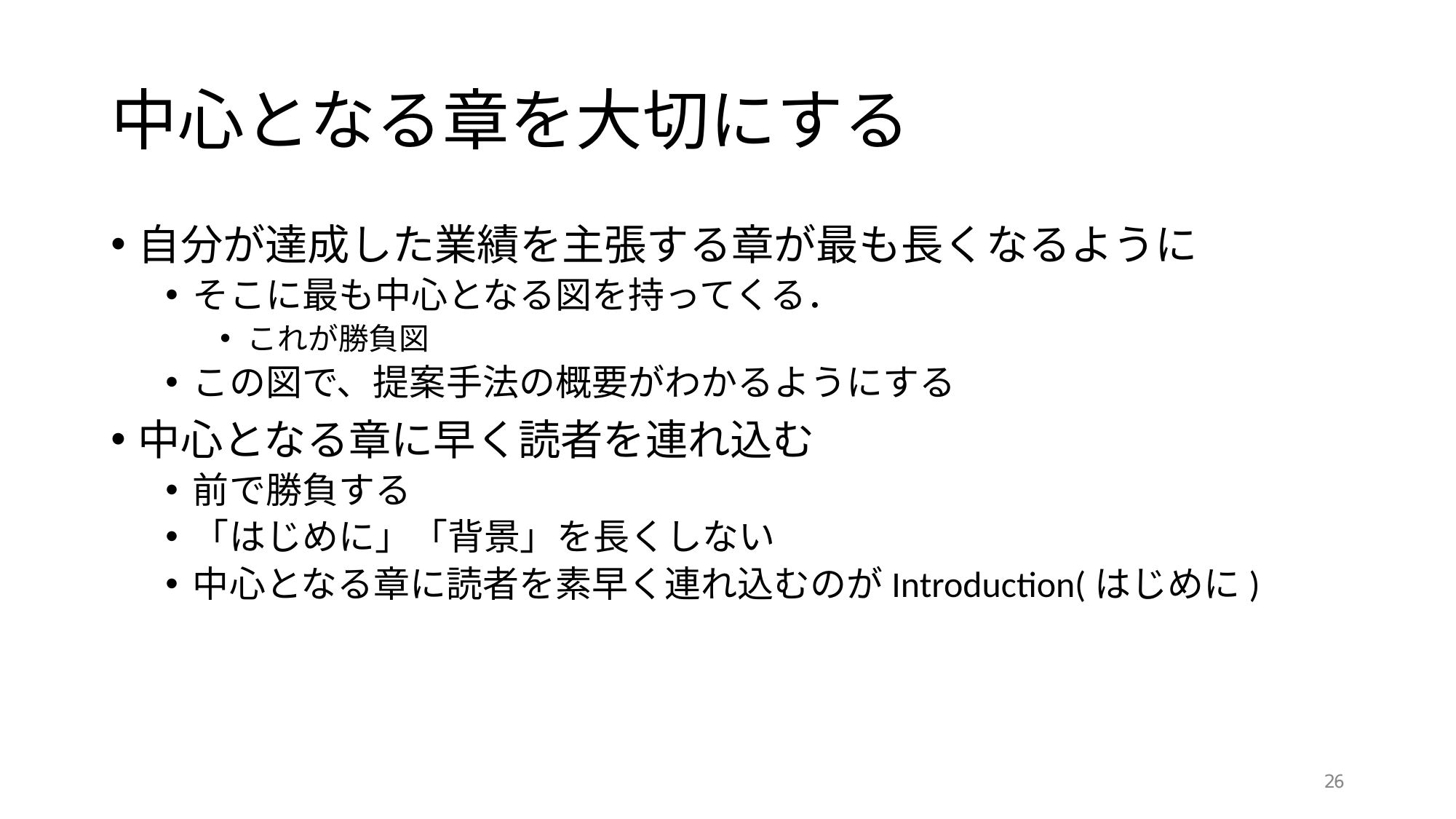

# 中心となる章を大切にする
自分が達成した業績を主張する章が最も長くなるように
そこに最も中心となる図を持ってくる．
これが勝負図
この図で、提案手法の概要がわかるようにする
中心となる章に早く読者を連れ込む
前で勝負する
「はじめに」「背景」を長くしない
中心となる章に読者を素早く連れ込むのがIntroduction(はじめに)

26